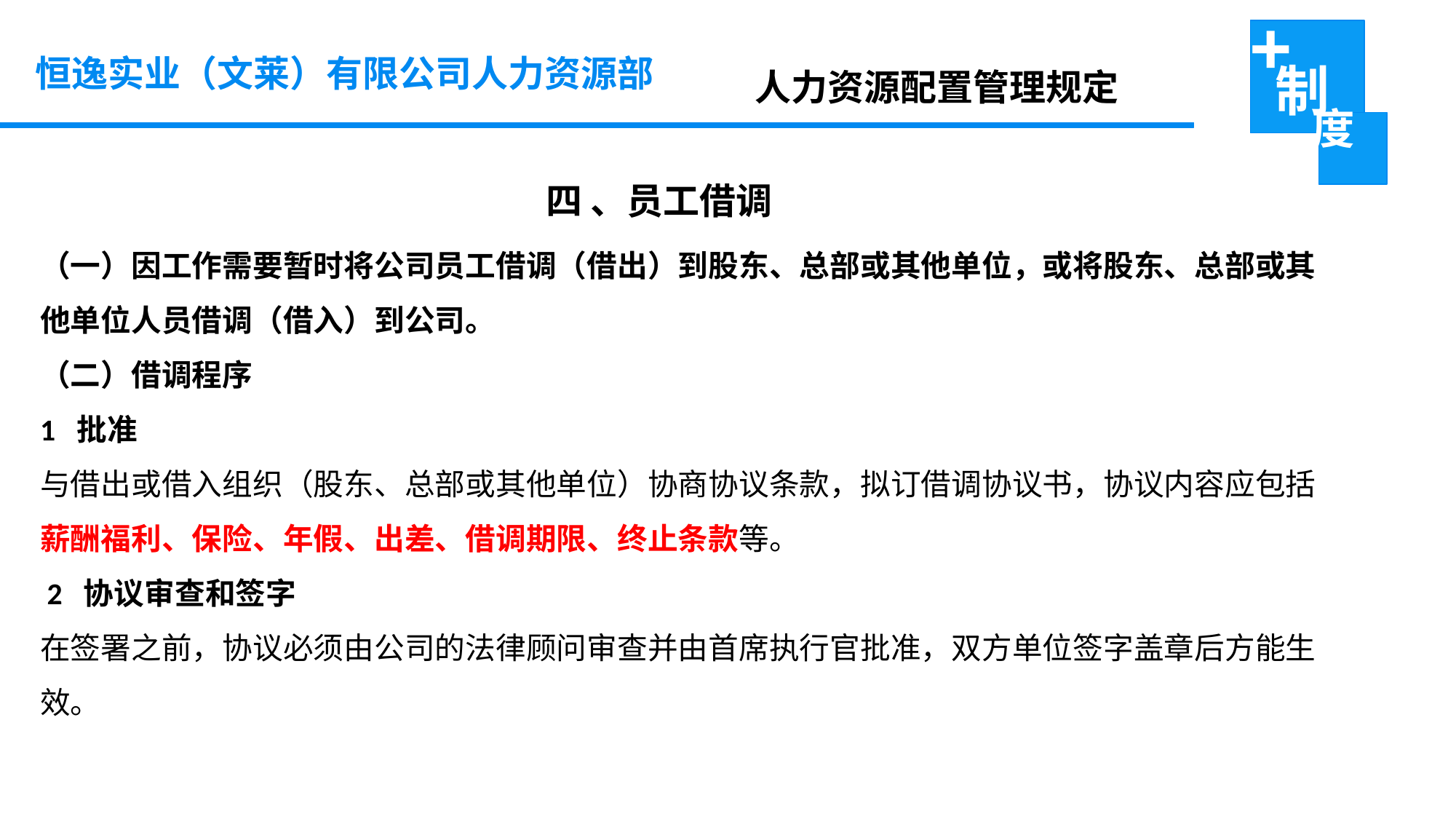

恒逸实业（文莱）有限公司人力资源部
    人力资源配置管理规定
四 、员工借调

（一）因工作需要暂时将公司员工借调（借出）到股东、总部或其他单位，或将股东、总部或其他单位人员借调（借入）到公司。
（二）借调程序
1  批准
与借出或借入组织（股东、总部或其他单位）协商协议条款，拟订借调协议书，协议内容应包括薪酬福利、保险、年假、出差、借调期限、终止条款等。
 2  协议审查和签字
在签署之前，协议必须由公司的法律顾问审查并由首席执行官批准，双方单位签字盖章后方能生效。